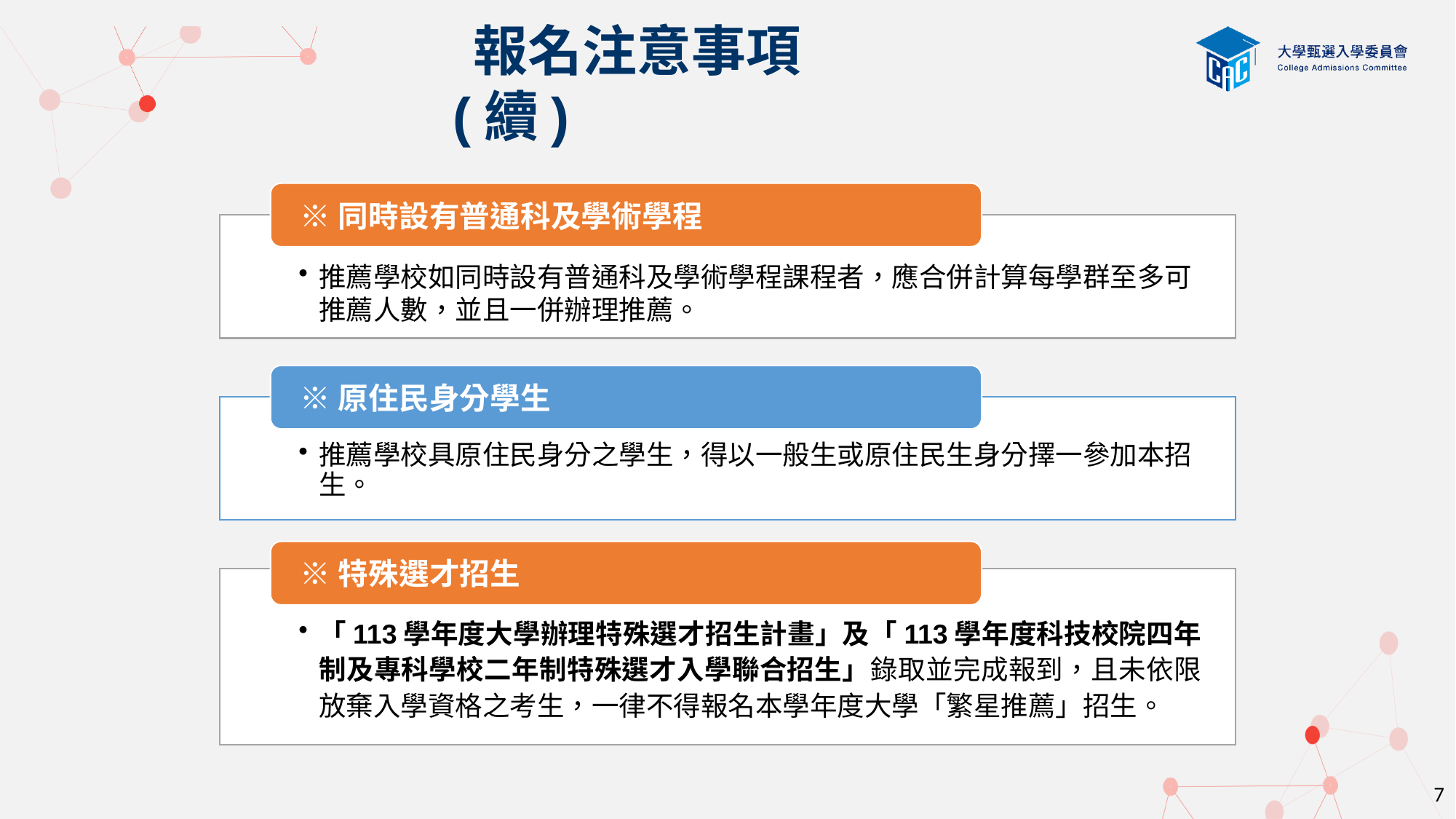

報名注意事項(續)
※同時設有普通科及學術學程
推薦學校如同時設有普通科及學術學程課程者，應合併計算每學群至多可推薦人數，並且一併辦理推薦。
※原住民身分學生
推薦學校具原住民身分之學生，得以一般生或原住民生身分擇一參加本招生。
※特殊選才招生
「113學年度大學辦理特殊選才招生計畫」及「113學年度科技校院四年制及專科學校二年制特殊選才入學聯合招生」錄取並完成報到，且未依限放棄入學資格之考生，一律不得報名本學年度大學「繁星推薦」招生。
7